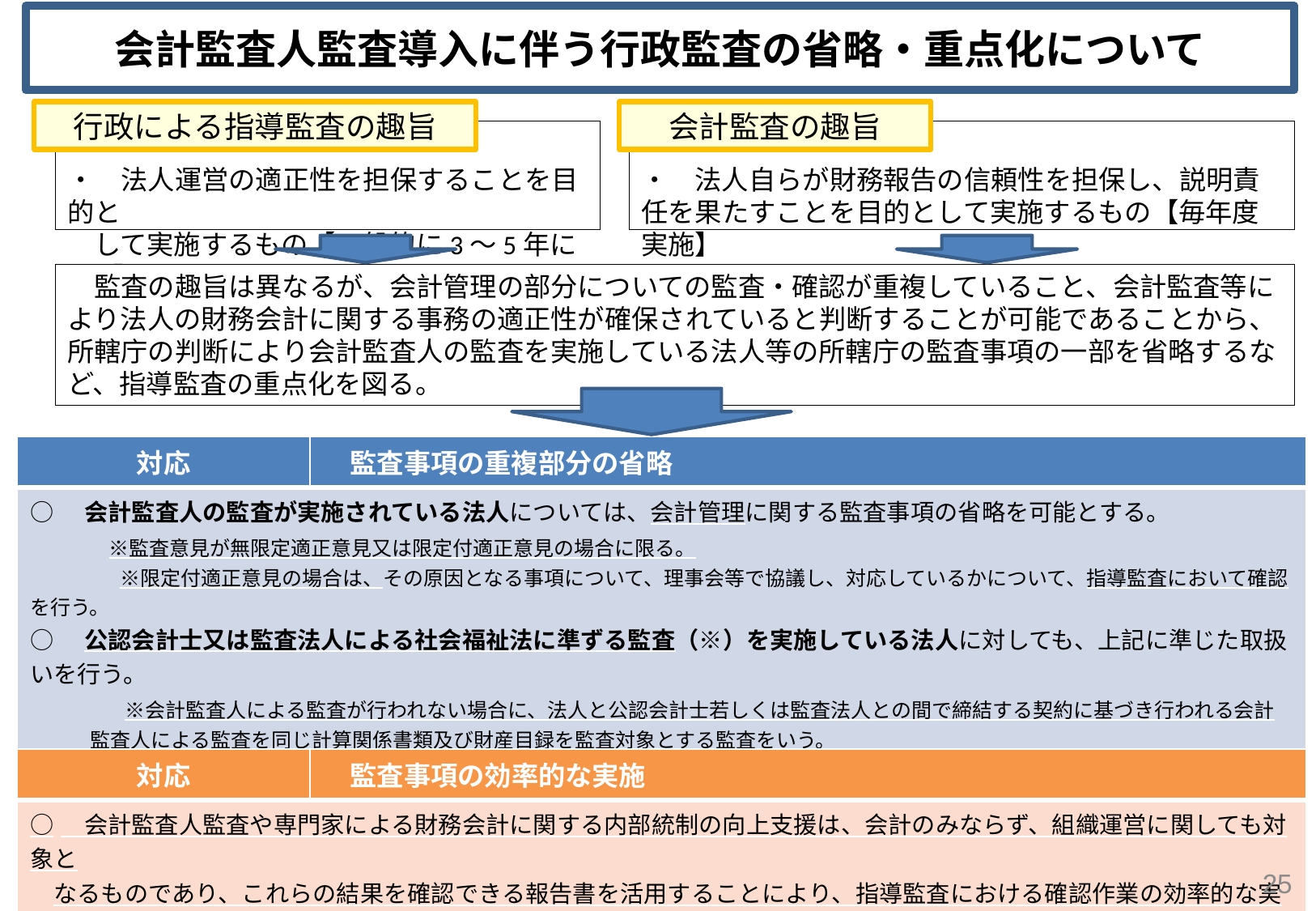

会計監査人監査導入に伴う行政監査の省略・重点化について
行政による指導監査の趣旨
会計監査の趣旨

・　法人運営の適正性を担保することを目的と
　して実施するもの【一般的に3～5年に1回】

・　法人自らが財務報告の信頼性を担保し、説明責任を果たすことを目的として実施するもの【毎年度実施】

　監査の趣旨は異なるが、会計管理の部分についての監査・確認が重複していること、会計監査等により法人の財務会計に関する事務の適正性が確保されていると判断することが可能であることから、所轄庁の判断により会計監査人の監査を実施している法人等の所轄庁の監査事項の一部を省略するなど、指導監査の重点化を図る。

| 対応 | 監査事項の重複部分の省略 |
| --- | --- |
| ○　会計監査人の監査が実施されている法人については、会計管理に関する監査事項の省略を可能とする。 　 　※監査意見が無限定適正意見又は限定付適正意見の場合に限る。 　　　 　 ※限定付適正意見の場合は、その原因となる事項について、理事会等で協議し、対応しているかについて、指導監査において確認を行う。 ○　公認会計士又は監査法人による社会福祉法に準ずる監査（※）を実施している法人に対しても、上記に準じた取扱いを行う。 　　　　※会計監査人による監査が行われない場合に、法人と公認会計士若しくは監査法人との間で締結する契約に基づき行われる会計監査人による監査を同じ計算関係書類及び財産目録を監査対象とする監査をいう。 ○　上記の他、法人が公認会計士、監査法人、税理士又は税理士法人（以下「専門家」という。）による支援（※）を受けている 　場合は、支援内容に応じて、会計管理に関する監査事項を省略することを可能とする。 　　　　※財務会計に関する内部統制の向上支援及び財務会計に関する事務処理体制の向上支援の内容については、課長通知で定めている。 |  |
| 対応 | 監査事項の効率的な実施 |
| --- | --- |
| ○　会計監査人監査や専門家による財務会計に関する内部統制の向上支援は、会計のみならず、組織運営に関しても対象と 　なるものであり、これらの結果を確認できる報告書を活用することにより、指導監査における確認作業の効率的な実施を図る 　ものとする。 |  |
25